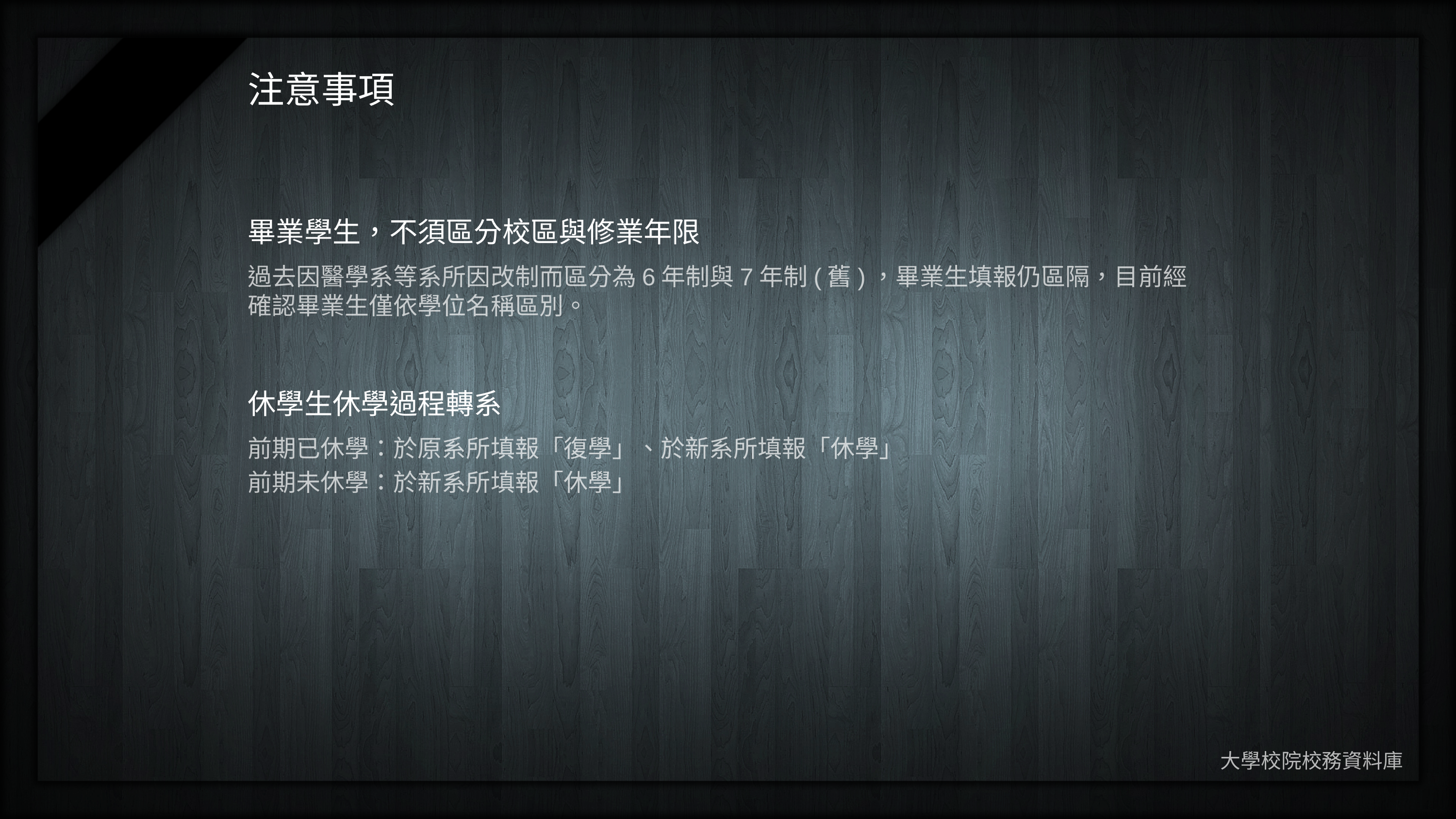

# 注意事項

畢業學生，不須區分校區與修業年限
過去因醫學系等系所因改制而區分為6年制與7年制(舊)，畢業生填報仍區隔，目前經確認畢業生僅依學位名稱區別。
休學生休學過程轉系
前期已休學：於原系所填報「復學」、於新系所填報「休學」
前期未休學：於新系所填報「休學」